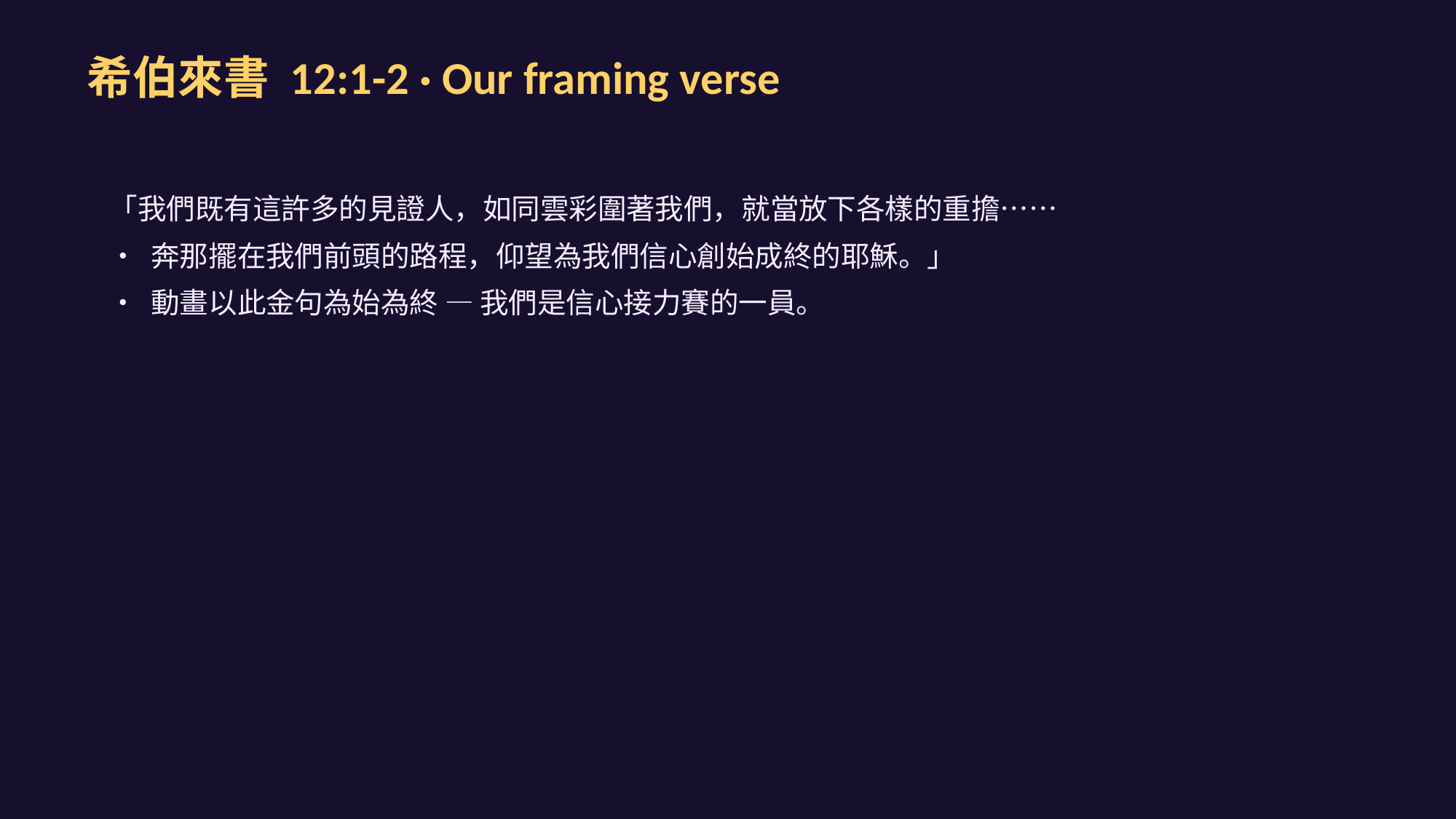

希伯來書 12:1-2 · Our framing verse
「我們既有這許多的見證人，如同雲彩圍著我們，就當放下各樣的重擔……
• 奔那擺在我們前頭的路程，仰望為我們信心創始成終的耶穌。」
• 動畫以此金句為始為終 — 我們是信心接力賽的一員。